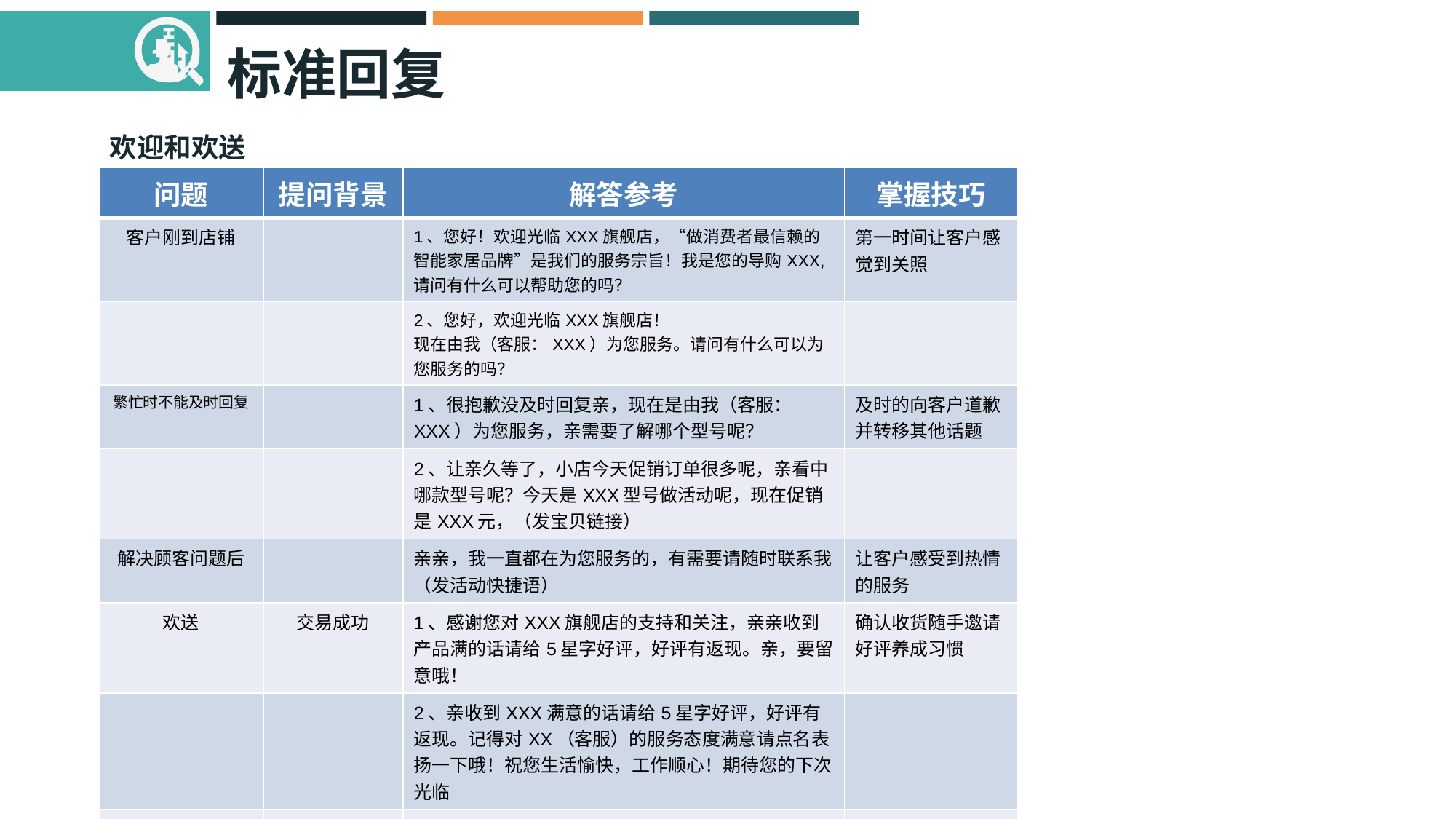

# 标准回复
欢迎和欢送

| 问题 | 提问背景 | 解答参考 | 掌握技巧 |
| --- | --- | --- | --- |
| 客户刚到店铺 |  | 1、您好！欢迎光临XXX旗舰店，“做消费者最信赖的智能家居品牌”是我们的服务宗旨！我是您的导购XXX,请问有什么可以帮助您的吗？ | 第一时间让客户感觉到关照 |
|  |  | 2、您好，欢迎光临XXX旗舰店！ 现在由我（客服：XXX）为您服务。请问有什么可以为您服务的吗？ |  |
| 繁忙时不能及时回复 |  | 1、很抱歉没及时回复亲，现在是由我（客服：XXX）为您服务，亲需要了解哪个型号呢？ | 及时的向客户道歉并转移其他话题 |
|  |  | 2、让亲久等了，小店今天促销订单很多呢，亲看中哪款型号呢？今天是XXX型号做活动呢，现在促销是XXX元，（发宝贝链接） |  |
| 解决顾客问题后 |  | 亲亲，我一直都在为您服务的，有需要请随时联系我（发活动快捷语） | 让客户感受到热情的服务 |
| 欢送 | 交易成功 | 1、感谢您对XXX旗舰店的支持和关注，亲亲收到产品满的话请给5星字好评，好评有返现。亲，要留意哦！ | 确认收货随手邀请好评养成习惯 |
|  |  | 2、亲收到XXX满意的话请给5星字好评，好评有返现。记得对XX（客服）的服务态度满意请点名表扬一下哦！祝您生活愉快，工作顺心！期待您的下次光临 |  |
|  | 客户考虑 | 1、亲还有哪方面顾虑呢？让我为亲解决解决 | 客户下单才是 |
|  |  | 2、感谢亲对我工作的支持，欢迎再次光临小店。（活动快捷语） |  |
PPTonna Design Workshop
8